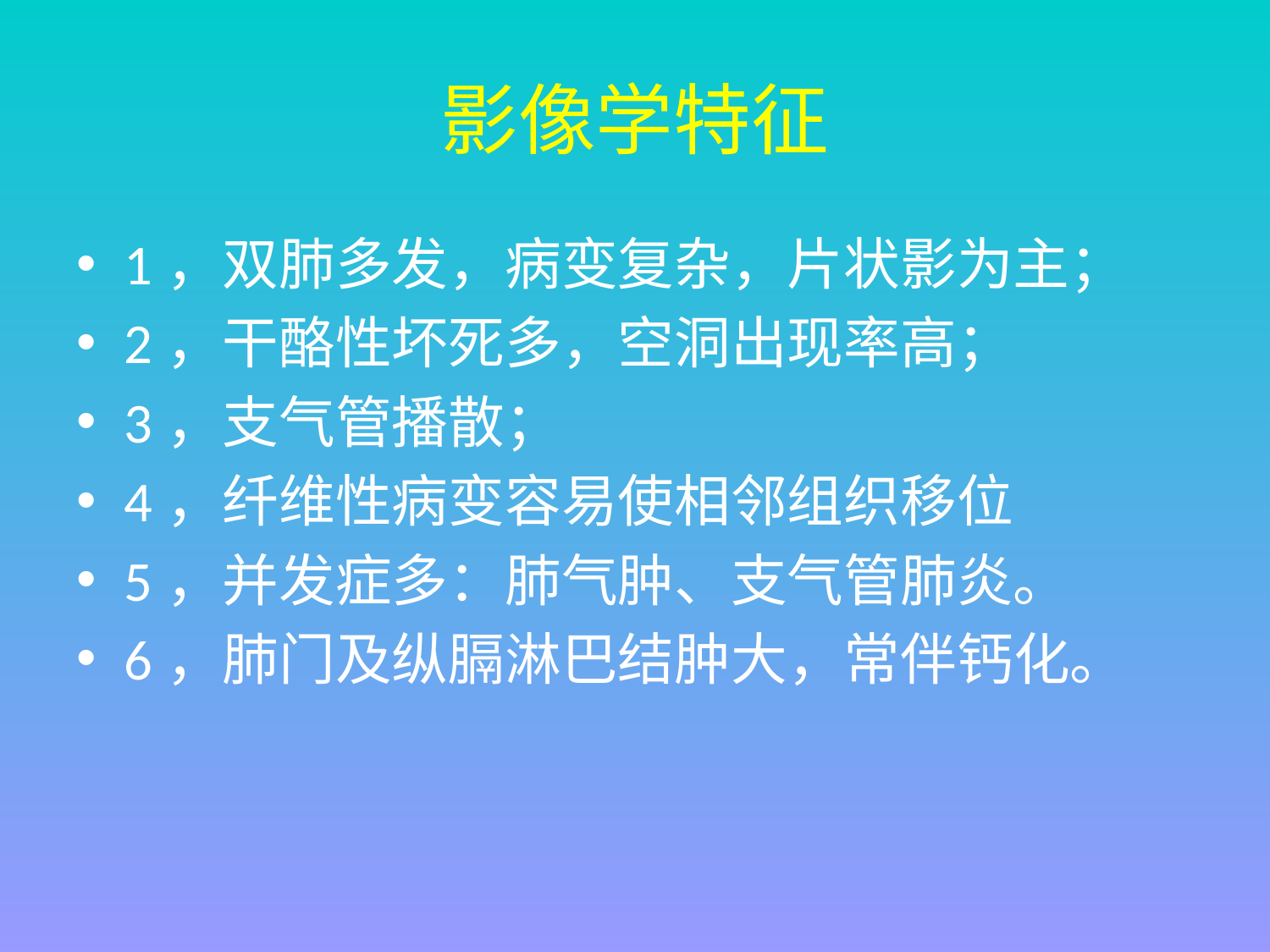

# 影像学特征
1，双肺多发，病变复杂，片状影为主；
2，干酪性坏死多，空洞出现率高；
3，支气管播散；
4，纤维性病变容易使相邻组织移位
5，并发症多：肺气肿、支气管肺炎。
6，肺门及纵膈淋巴结肿大，常伴钙化。